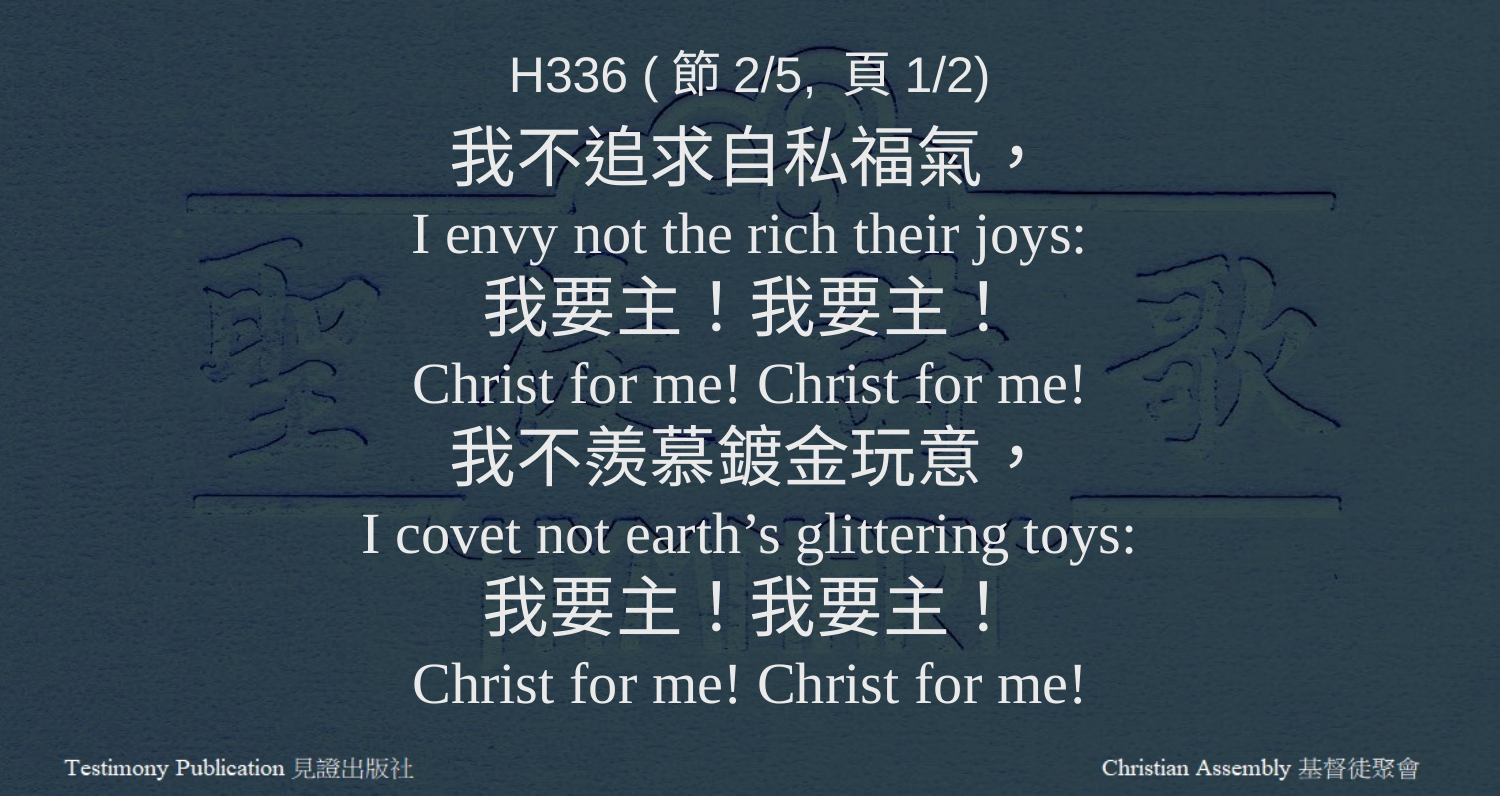

H336 (節2/5, 頁1/2)
我不追求自私福氣，
I envy not the rich their joys:
我要主！我要主！
Christ for me! Christ for me!
我不羨慕鍍金玩意，
I covet not earth’s glittering toys:
我要主！我要主！
Christ for me! Christ for me!